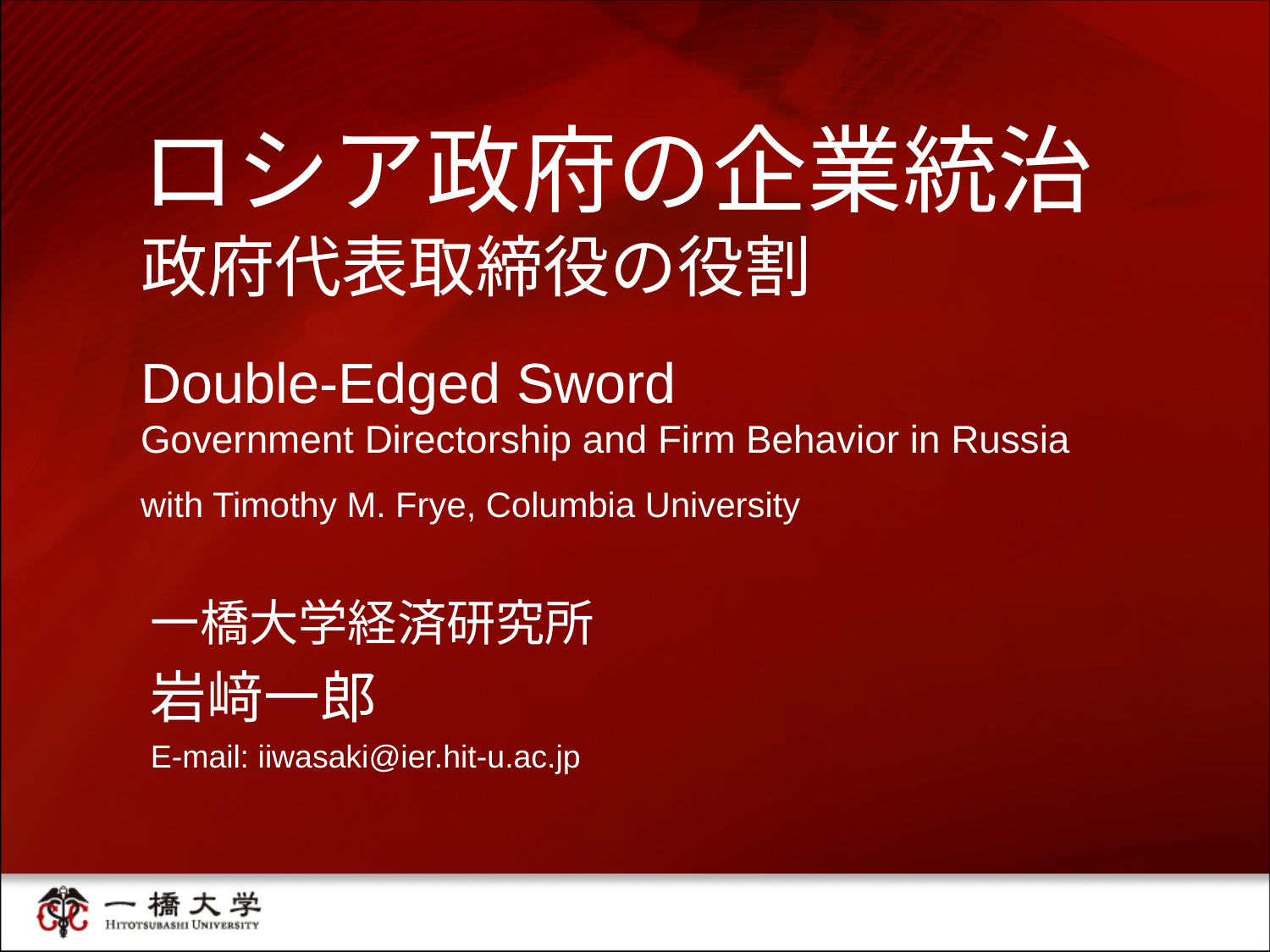

# ロシア政府の企業統治 政府代表取締役の役割 Double-Edged Sword Government Directorship and Firm Behavior in Russia with Timothy M. Frye, Columbia University
一橋大学経済研究所
岩﨑一郎
E-mail: iiwasaki@ier.hit-u.ac.jp